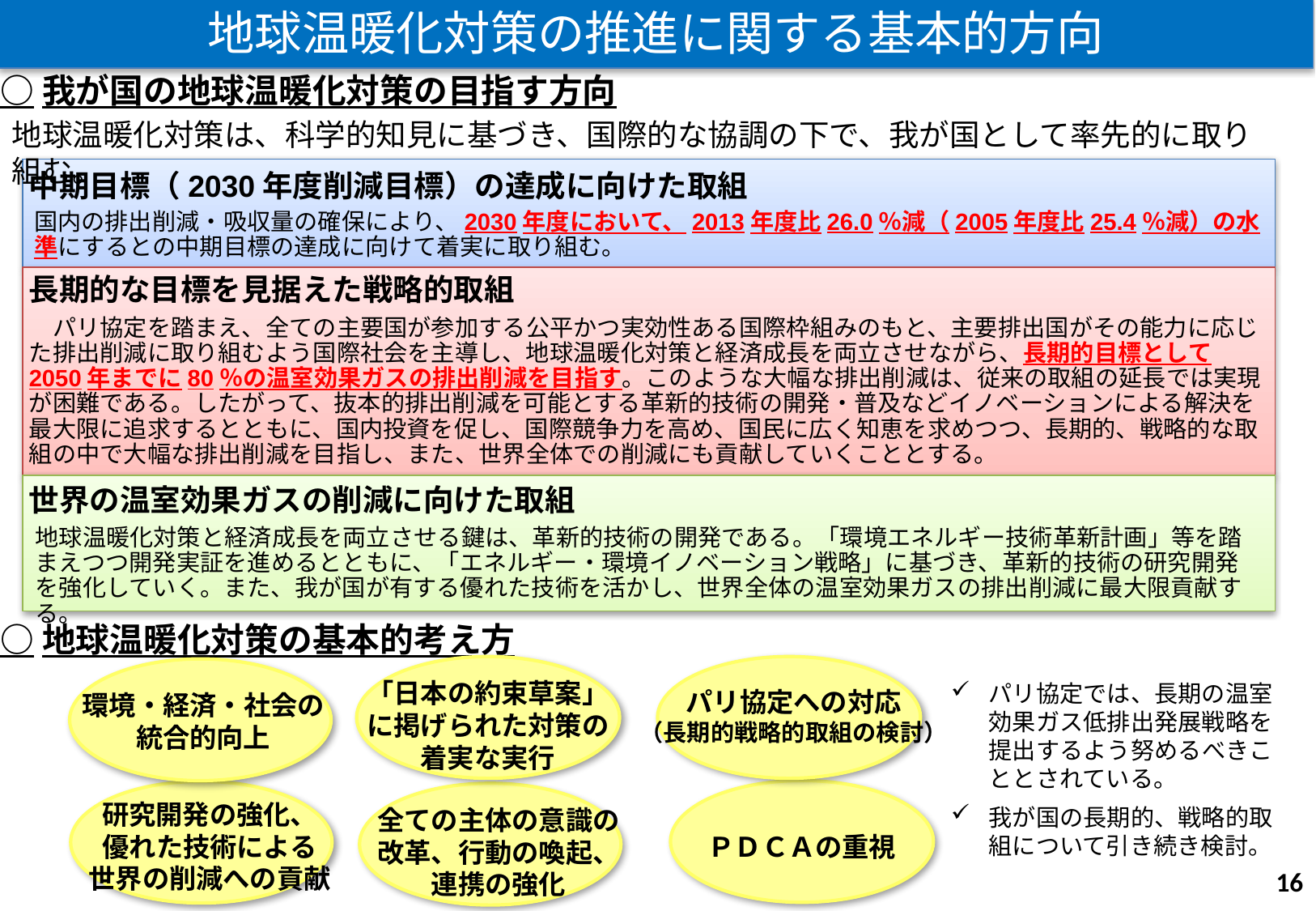

地球温暖化対策の推進に関する基本的方向
○我が国の地球温暖化対策の目指す方向
地球温暖化対策は、科学的知見に基づき、国際的な協調の下で、我が国として率先的に取り組む。

中期目標（2030年度削減目標）の達成に向けた取組
国内の排出削減・吸収量の確保により、2030年度において、2013年度比26.0％減（2005年度比25.4％減）の水準にするとの中期目標の達成に向けて着実に取り組む。
長期的な目標を見据えた戦略的取組

　パリ協定を踏まえ、全ての主要国が参加する公平かつ実効性ある国際枠組みのもと、主要排出国がその能力に応じた排出削減に取り組むよう国際社会を主導し、地球温暖化対策と経済成長を両立させながら、長期的目標として2050年までに80％の温室効果ガスの排出削減を目指す。このような大幅な排出削減は、従来の取組の延長では実現が困難である。したがって、抜本的排出削減を可能とする革新的技術の開発・普及などイノベーションによる解決を最大限に追求するとともに、国内投資を促し、国際競争力を高め、国民に広く知恵を求めつつ、長期的、戦略的な取組の中で大幅な排出削減を目指し、また、世界全体での削減にも貢献していくこととする。
世界の温室効果ガスの削減に向けた取組

地球温暖化対策と経済成長を両立させる鍵は、革新的技術の開発である。「環境エネルギー技術革新計画」等を踏まえつつ開発実証を進めるとともに、「エネルギー・環境イノベーション戦略」に基づき、革新的技術の研究開発を強化していく。また、我が国が有する優れた技術を活かし、世界全体の温室効果ガスの排出削減に最大限貢献する。
○地球温暖化対策の基本的考え方

「日本の約束草案」に掲げられた対策の着実な実行
パリ協定では、長期の温室効果ガス低排出発展戦略を提出するよう努めるべきこととされている。
我が国の長期的、戦略的取組について引き続き検討。
パリ協定への対応
（長期的戦略的取組の検討）
環境・経済・社会の
統合的向上

研究開発の強化、
優れた技術による
世界の削減への貢献
全ての主体の意識の改革、行動の喚起、連携の強化
ＰＤＣＡの重視
16